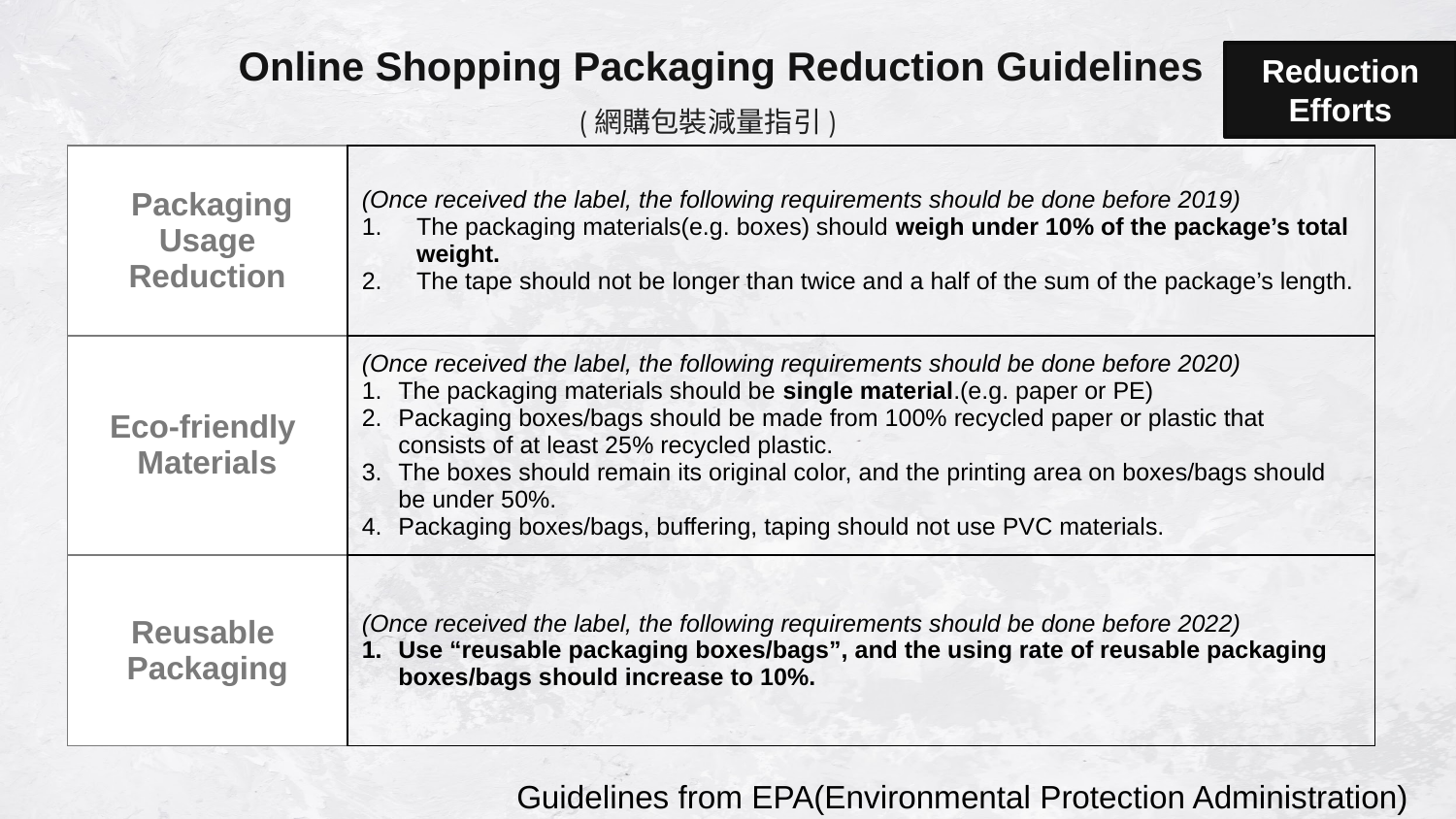

Online Shopping Packaging Reduction Guidelines
Reduction
Efforts
(網購包裝減量指引)
| Packaging Usage Reduction | (Once received the label, the following requirements should be done before 2019) The packaging materials(e.g. boxes) should weigh under 10% of the package’s total weight. The tape should not be longer than twice and a half of the sum of the package’s length. |
| --- | --- |
| Eco-friendly Materials | (Once received the label, the following requirements should be done before 2020) The packaging materials should be single material.(e.g. paper or PE) Packaging boxes/bags should be made from 100% recycled paper or plastic that consists of at least 25% recycled plastic. The boxes should remain its original color, and the printing area on boxes/bags should be under 50%. Packaging boxes/bags, buffering, taping should not use PVC materials. |
| Reusable Packaging | (Once received the label, the following requirements should be done before 2022) Use “reusable packaging boxes/bags”, and the using rate of reusable packaging boxes/bags should increase to 10%. |
Guidelines from EPA(Environmental Protection Administration)